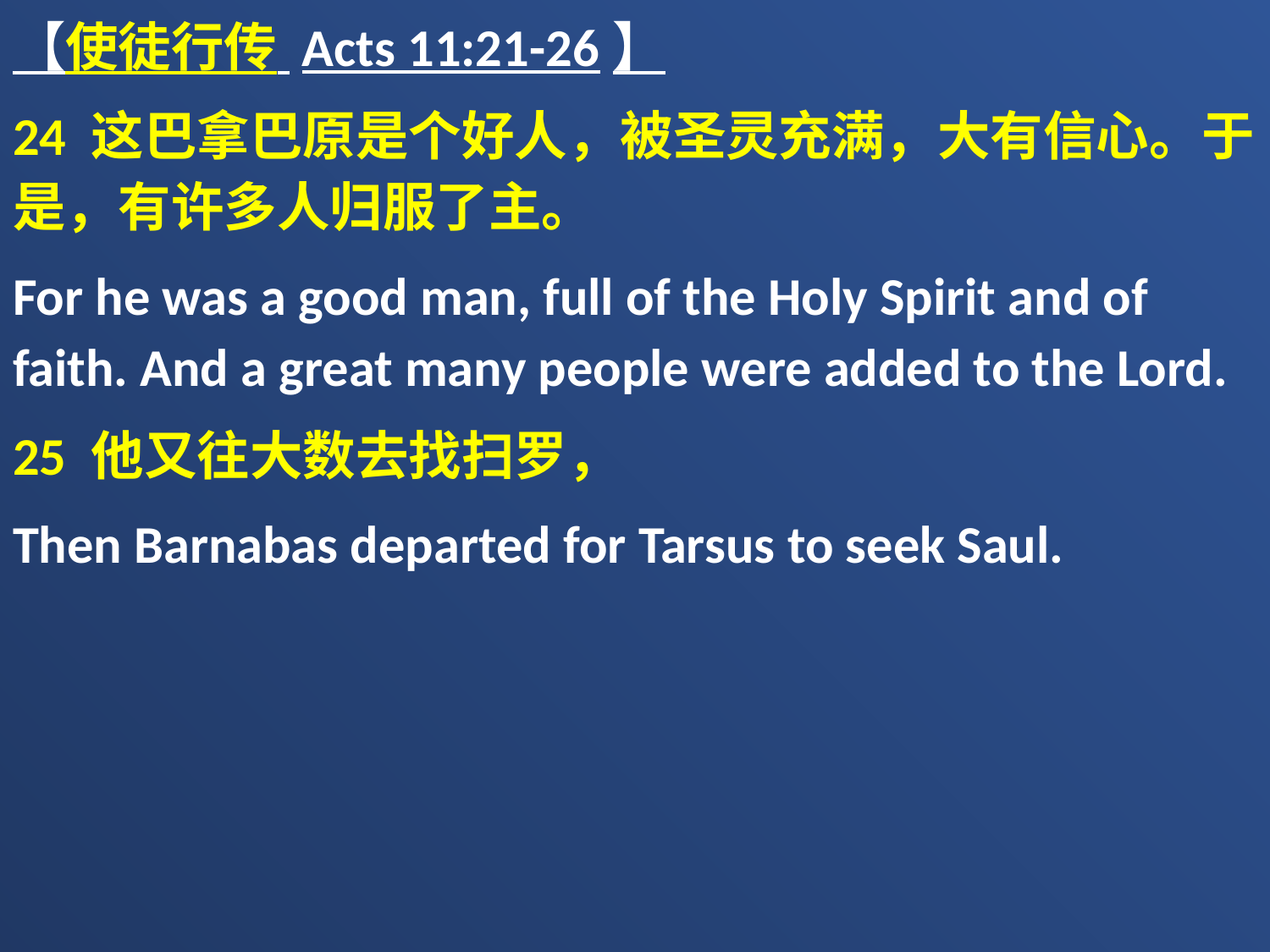

【使徒行传 Acts 11:21-26】
24 这巴拿巴原是个好人，被圣灵充满，大有信心。于是，有许多人归服了主。
For he was a good man, full of the Holy Spirit and of faith. And a great many people were added to the Lord.
25 他又往大数去找扫罗，
Then Barnabas departed for Tarsus to seek Saul.